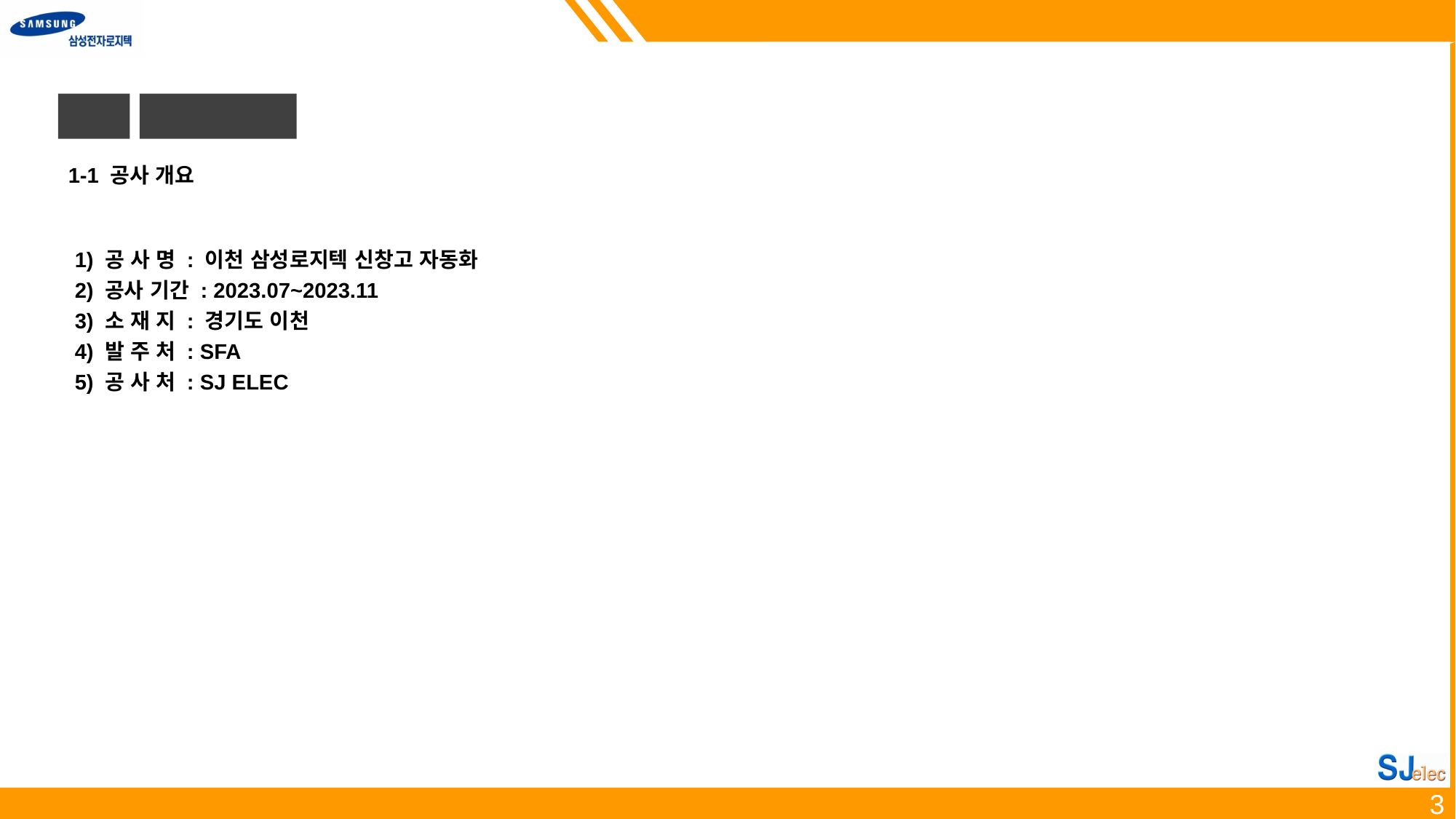

1
공사 현황
1-1 공사 개요

 1) 공 사 명 : 이천 삼성로지텍 신창고 자동화
 2) 공사 기간 : 2023.07~2023.11
 3) 소 재 지 : 경기도 이천
 4) 발 주 처 : SFA
 5) 공 사 처 : SJ ELEC